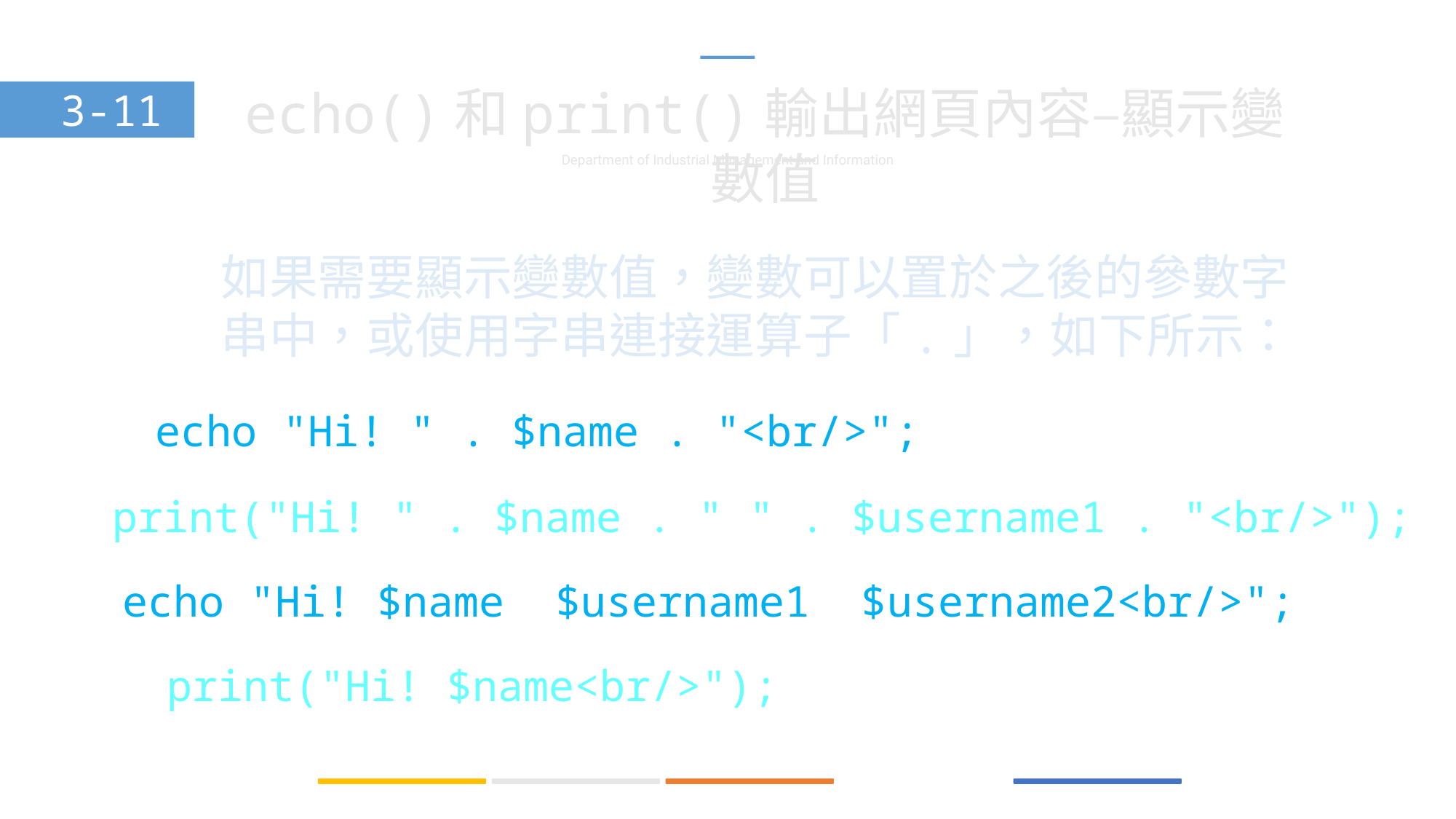

echo()和print()輸出網頁內容–顯示變數值
3-11
如果需要顯示變數值，變數可以置於之後的參數字串中，或使用字串連接運算子「.」，如下所示：
echo "Hi! " . $name . "<br/>";
print("Hi! " . $name . " " . $username1 . "<br/>");
echo "Hi! $name  $username1  $username2<br/>";
print("Hi! $name<br/>");